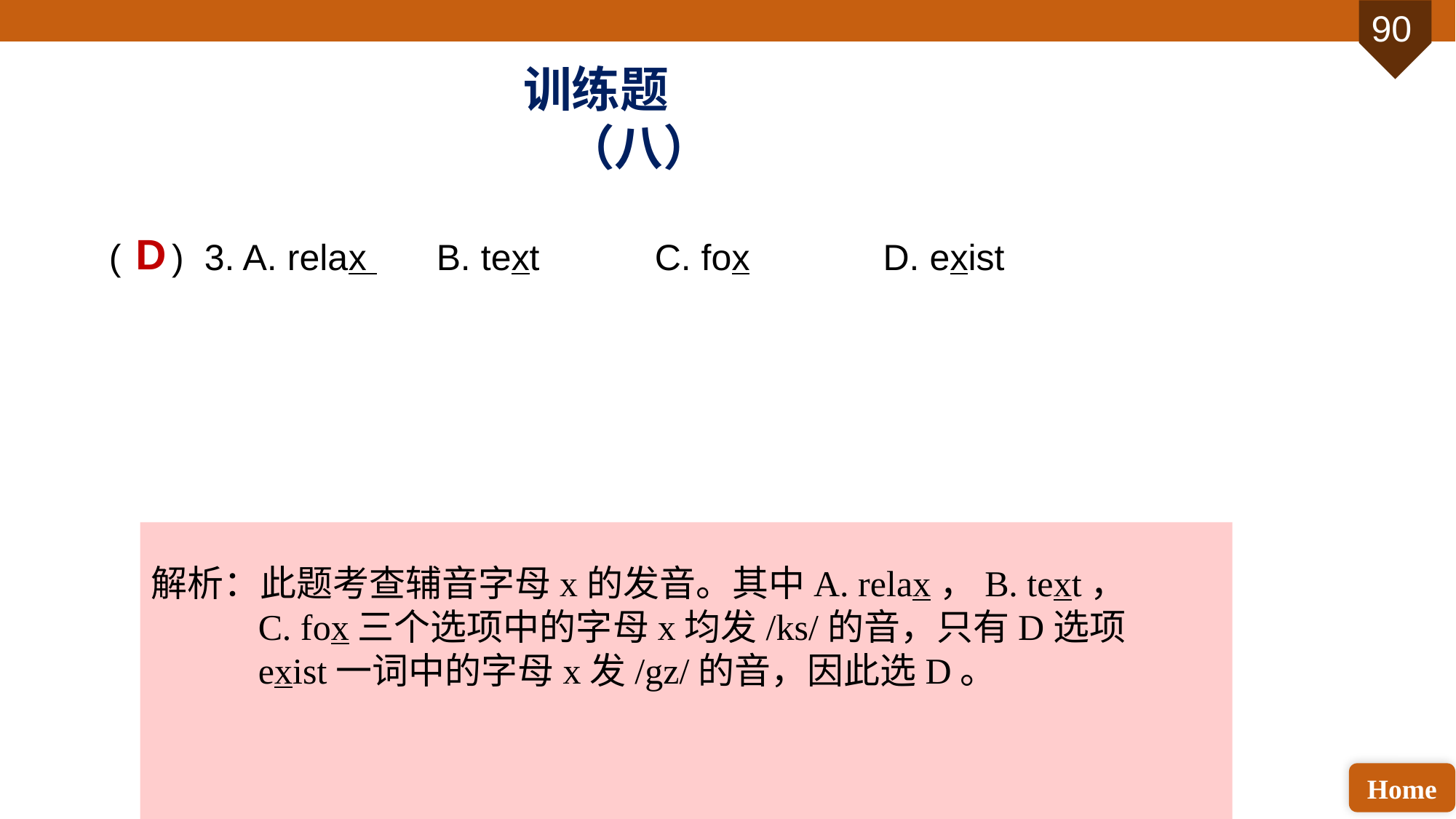

训练题（八）
(     )  3. A. relax 	B. text 	C. fox		 D. exist
D

解析：此题考查辅音字母x的发音。其中A. relax，B. text，C. fox三个选项中的字母x均发/ks/的音，只有D选项exist一词中的字母x发/gz/的音，因此选D。